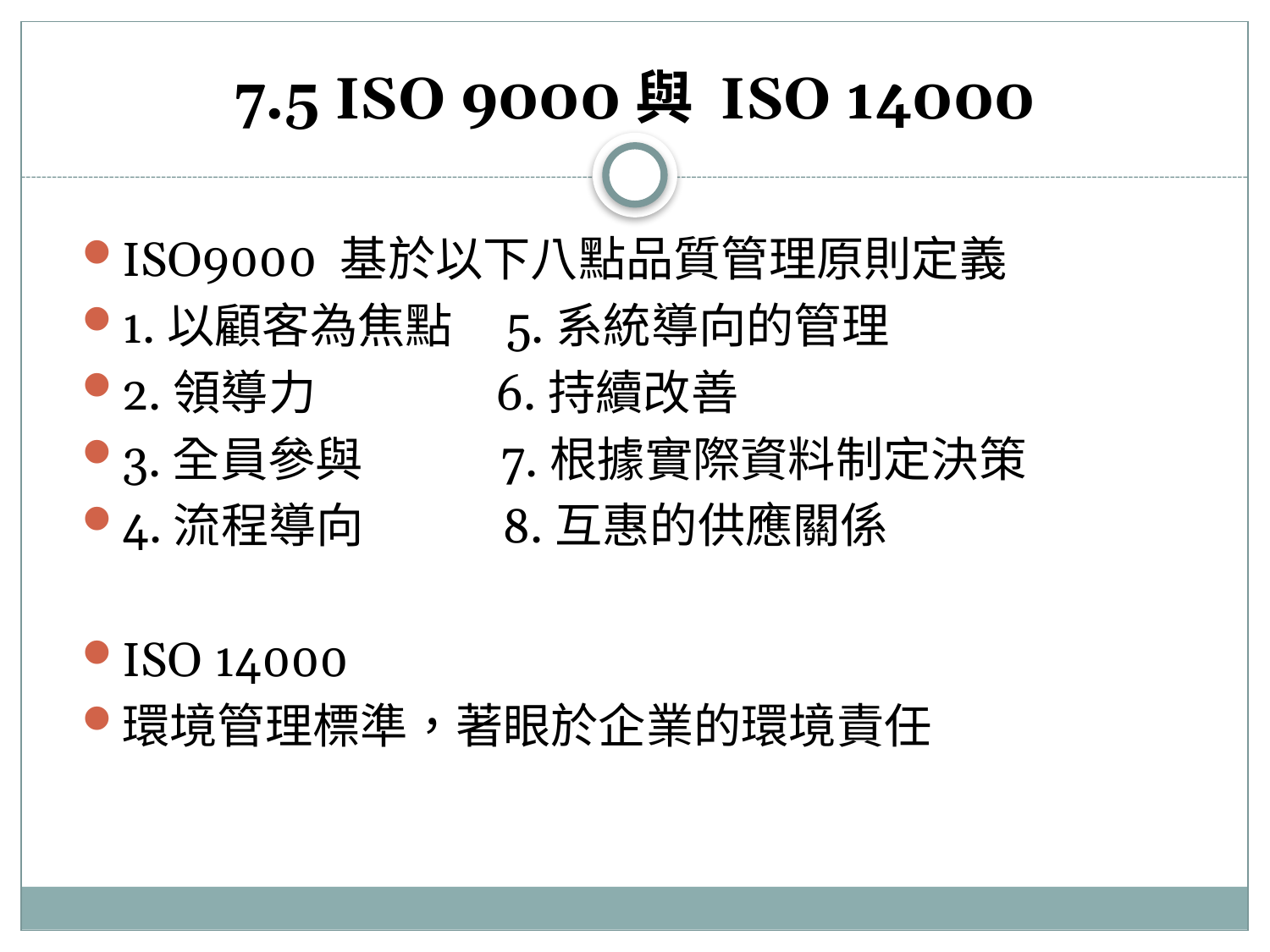

# 7.5 ISO 9000與 ISO 14000
ISO9000 基於以下八點品質管理原則定義
1.以顧客為焦點    5.系統導向的管理
2.領導力                6.持續改善
3.全員參與            7.根據實際資料制定決策
4.流程導向            8.互惠的供應關係

ISO 14000
環境管理標準，著眼於企業的環境責任